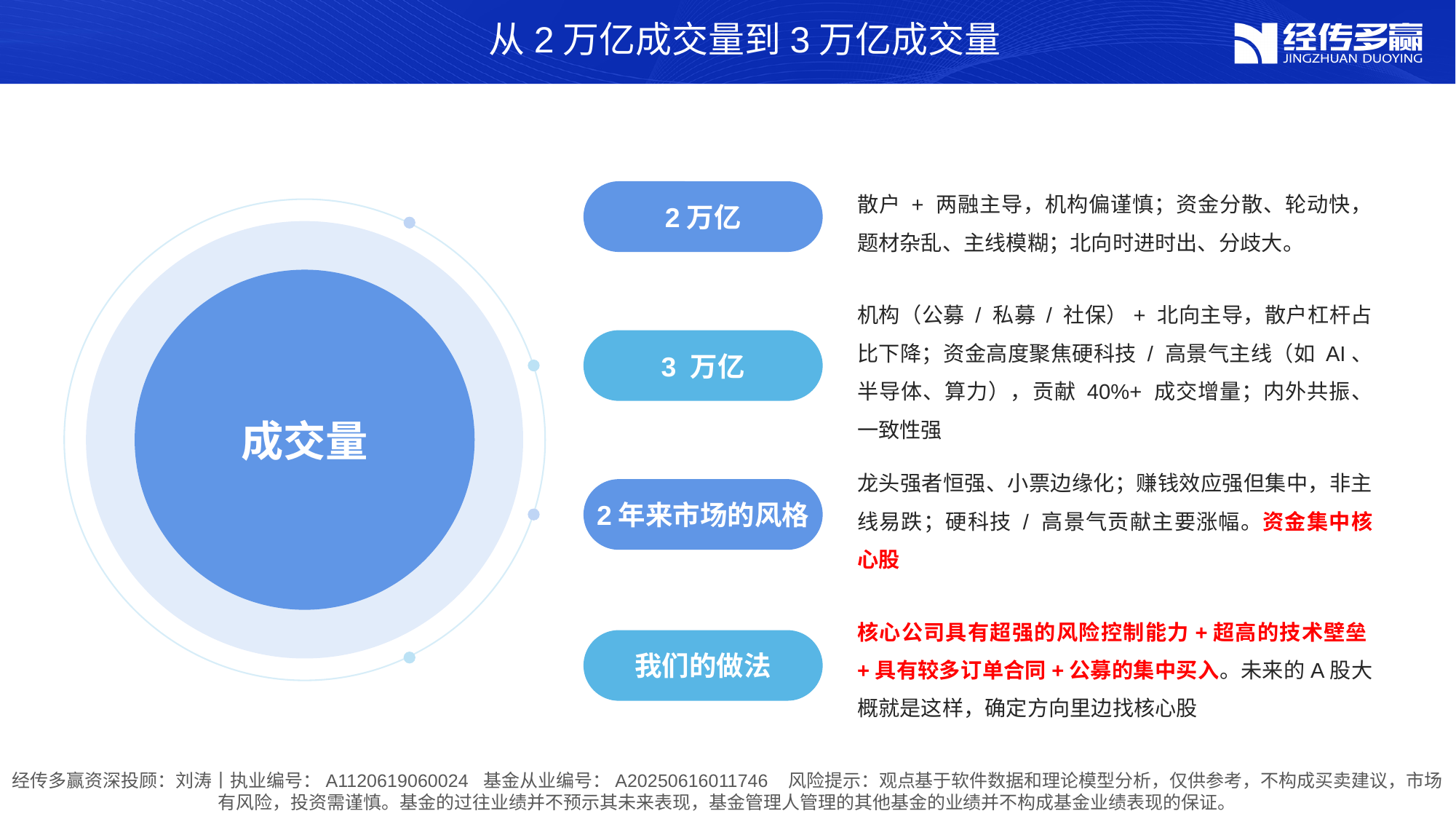

从2万亿成交量到3万亿成交量
散户 + 两融主导，机构偏谨慎；资金分散、轮动快，题材杂乱、主线模糊；北向时进时出、分歧大。
2万亿

成交量
机构（公募 / 私募 / 社保）+ 北向主导，散户杠杆占比下降；资金高度聚焦硬科技 / 高景气主线（如 AI、半导体、算力），贡献 40%+ 成交增量；内外共振、一致性强
3 万亿

龙头强者恒强、小票边缘化；赚钱效应强但集中，非主线易跌；硬科技 / 高景气贡献主要涨幅。资金集中核心股
2年来市场的风格

核心公司具有超强的风险控制能力+超高的技术壁垒+具有较多订单合同+公募的集中买入。未来的A股大概就是这样，确定方向里边找核心股
我们的做法